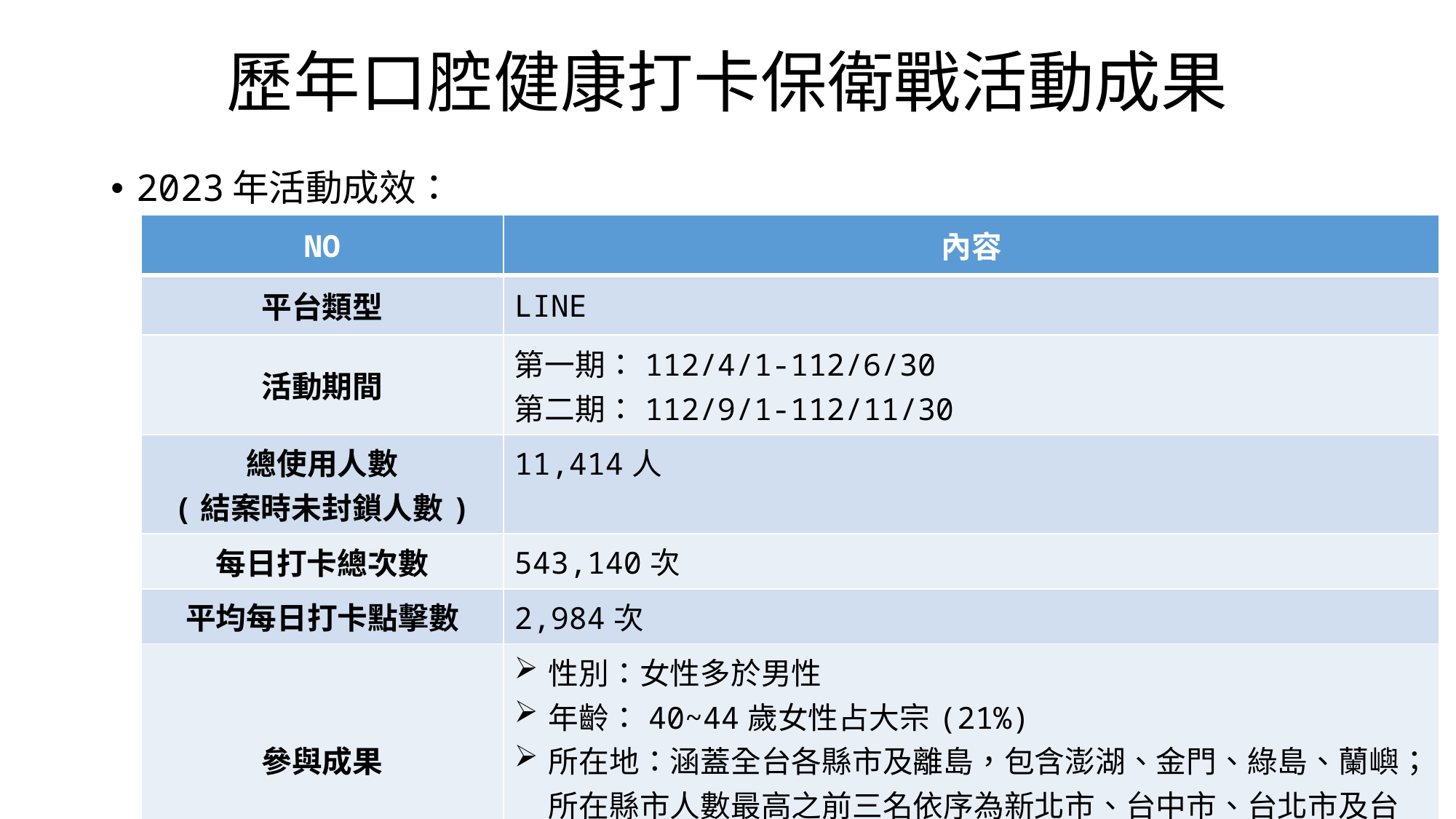

# 歷年口腔健康打卡保衛戰活動成果
2023年活動成效：

| NO | 內容 |
| --- | --- |
| 平台類型 | LINE |
| 活動期間 | 第一期：112/4/1-112/6/30 第二期：112/9/1-112/11/30 |
| 總使用人數 (結案時未封鎖人數) | 11,414人 |
| 每日打卡總次數 | 543,140次 |
| 平均每日打卡點擊數 | 2,984次 |
| 參與成果 | 性別：女性多於男性 年齡：40~44歲女性占大宗(21%) 所在地：涵蓋全台各縣市及離島，包含澎湖、金門、綠島、蘭嶼；所在縣市人數最高之前三名依序為新北市、台中市、台北市及台南市。 |